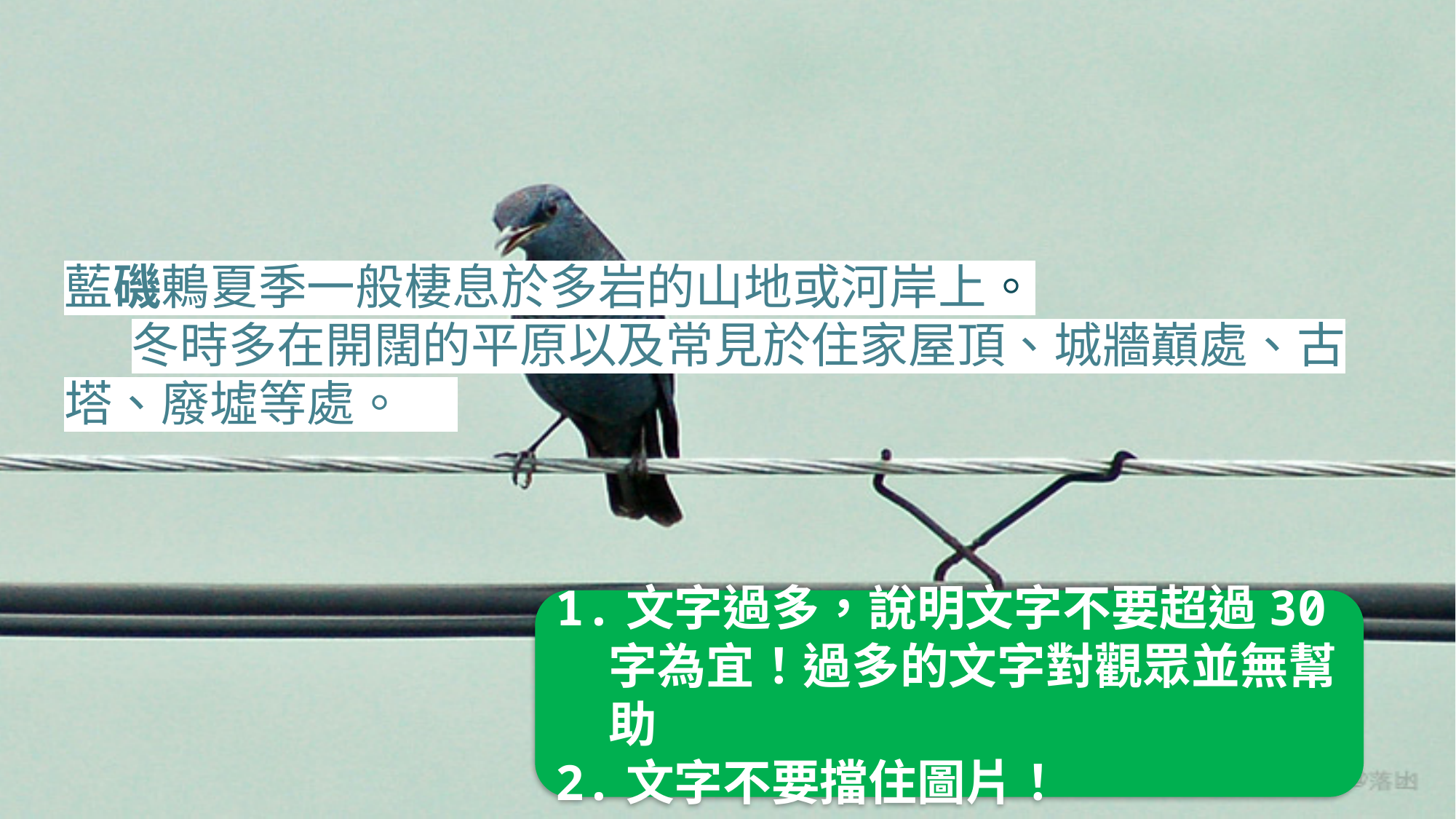

# 藍磯鶇夏季一般棲息於多岩的山地或河岸上。                                冬時多在開闊的平原以及常見於住家屋頂、城牆巔處、古塔、廢墟等處。

1.文字過多，說明文字不要超過30字為宜！過多的文字對觀眾並無幫助
2.文字不要擋住圖片！